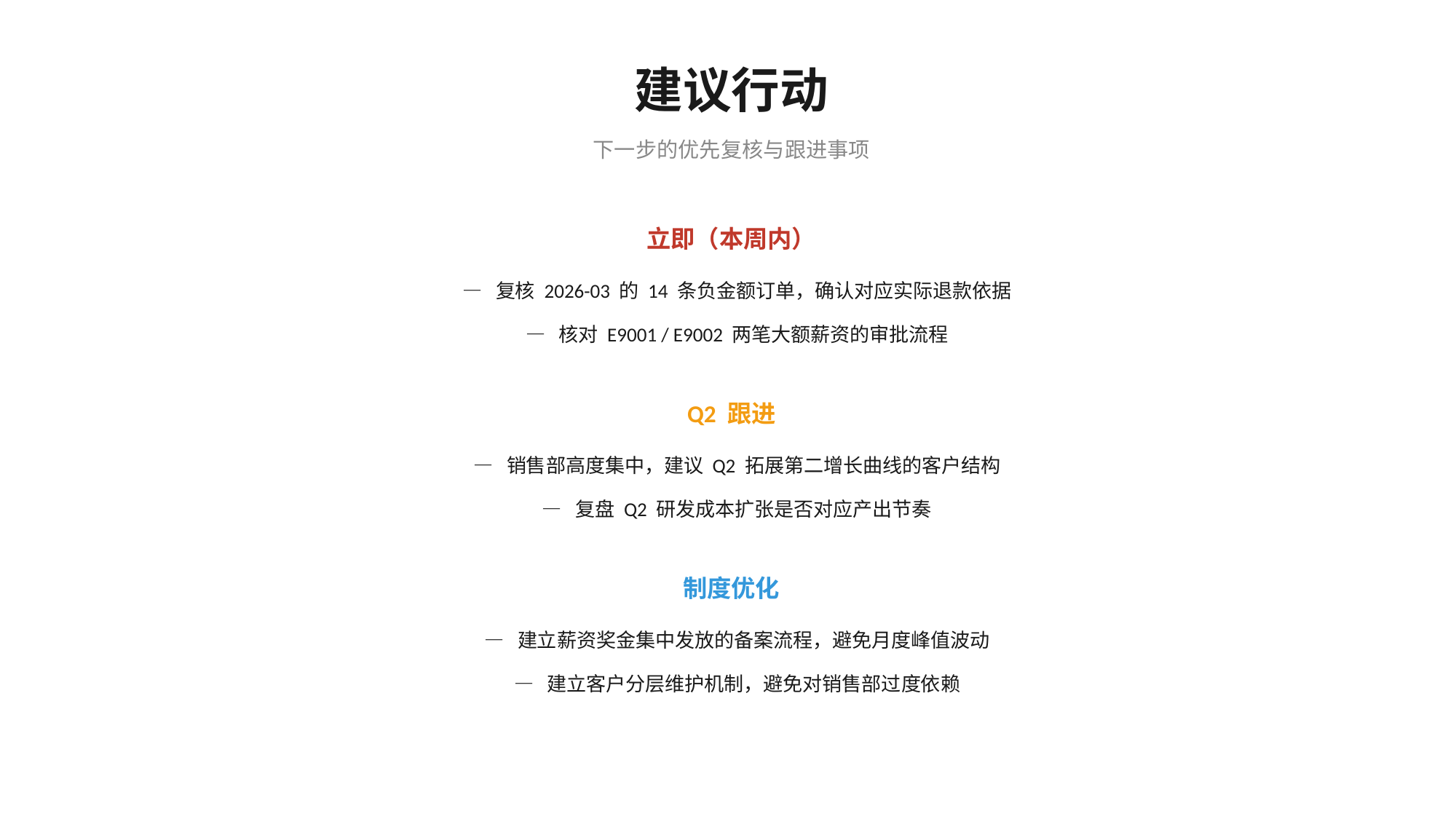

建议行动
下一步的优先复核与跟进事项
立即（本周内）
—  复核 2026-03 的 14 条负金额订单，确认对应实际退款依据
—  核对 E9001 / E9002 两笔大额薪资的审批流程
Q2 跟进
—  销售部高度集中，建议 Q2 拓展第二增长曲线的客户结构
—  复盘 Q2 研发成本扩张是否对应产出节奏
制度优化
—  建立薪资奖金集中发放的备案流程，避免月度峰值波动
—  建立客户分层维护机制，避免对销售部过度依赖